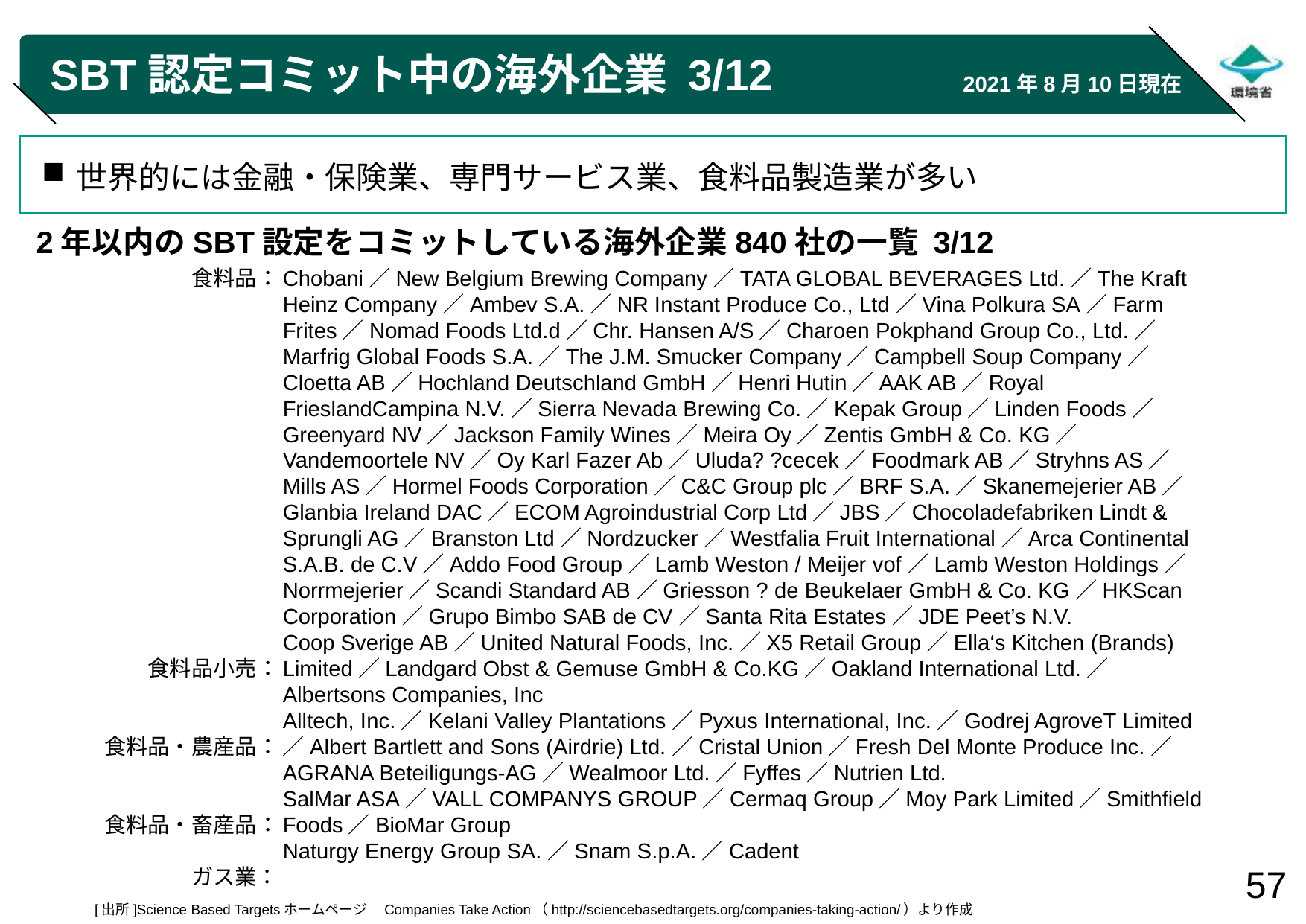

# SBT認定コミット中の海外企業 3/12
2021年8月10日現在
世界的には金融・保険業、専門サービス業、食料品製造業が多い
2年以内のSBT設定をコミットしている海外企業840社の一覧 3/12
食料品：

食料品小売：

食料品・農産品：

食料品・畜産品：

ガス業：
Chobani／New Belgium Brewing Company／TATA GLOBAL BEVERAGES Ltd.／The Kraft Heinz Company／Ambev S.A.／NR Instant Produce Co., Ltd／Vina Polkura SA／Farm Frites／Nomad Foods Ltd.d／Chr. Hansen A/S／Charoen Pokphand Group Co., Ltd.／Marfrig Global Foods S.A.／The J.M. Smucker Company／Campbell Soup Company／Cloetta AB／Hochland Deutschland GmbH／Henri Hutin／AAK AB／Royal FrieslandCampina N.V.／Sierra Nevada Brewing Co.／Kepak Group／Linden Foods／Greenyard NV／Jackson Family Wines／Meira Oy／Zentis GmbH & Co. KG／Vandemoortele NV／Oy Karl Fazer Ab／Uluda? ?cecek／Foodmark AB／Stryhns AS／Mills AS／Hormel Foods Corporation／C&C Group plc／BRF S.A.／Skanemejerier AB／Glanbia Ireland DAC／ECOM Agroindustrial Corp Ltd／JBS／Chocoladefabriken Lindt & Sprungli AG／Branston Ltd／Nordzucker／Westfalia Fruit International／Arca Continental S.A.B. de C.V／Addo Food Group／Lamb Weston / Meijer vof／Lamb Weston Holdings／Norrmejerier／Scandi Standard AB／Griesson ? de Beukelaer GmbH & Co. KG／HKScan Corporation／Grupo Bimbo SAB de CV／Santa Rita Estates／JDE Peet’s N.V.
Coop Sverige AB／United Natural Foods, Inc.／X5 Retail Group／Ella‘s Kitchen (Brands) Limited／Landgard Obst & Gemuse GmbH & Co.KG／Oakland International Ltd.／Albertsons Companies, Inc
Alltech, Inc.／Kelani Valley Plantations／Pyxus International, Inc.／Godrej AgroveT Limited／Albert Bartlett and Sons (Airdrie) Ltd.／Cristal Union／Fresh Del Monte Produce Inc.／AGRANA Beteiligungs-AG／Wealmoor Ltd.／Fyffes／Nutrien Ltd.
SalMar ASA／VALL COMPANYS GROUP／Cermaq Group／Moy Park Limited／Smithfield Foods／BioMar Group
Naturgy Energy Group SA.／Snam S.p.A.／Cadent
[出所]Science Based Targetsホームページ　Companies Take Action（http://sciencebasedtargets.org/companies-taking-action/）より作成